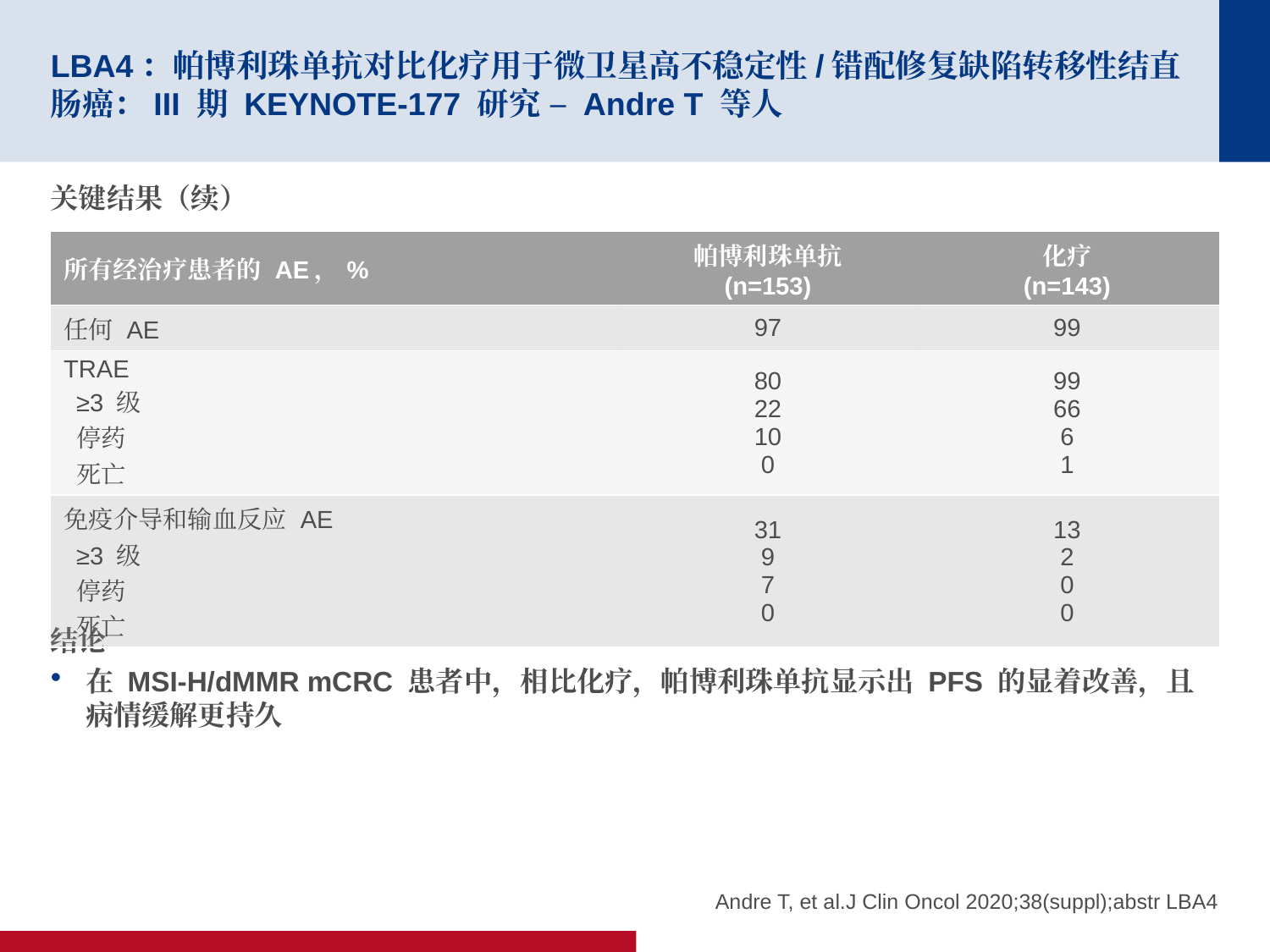

# LBA4：帕博利珠单抗对比化疗用于微卫星高不稳定性/错配修复缺陷转移性结直肠癌：III 期 KEYNOTE-177 研究 – Andre T 等人
关键结果（续）
结论
在 MSI-H/dMMR mCRC 患者中，相比化疗，帕博利珠单抗显示出 PFS 的显着改善，且病情缓解更持久
| 所有经治疗患者的 AE，% | 帕博利珠单抗 (n=153) | 化疗 (n=143) |
| --- | --- | --- |
| 任何 AE | 97 | 99 |
| TRAE ≥3 级 停药 死亡 | 80 22 10 0 | 99 66 6 1 |
| 免疫介导和输血反应 AE ≥3 级 停药 死亡 | 31 9 7 0 | 13 2 0 0 |
Andre T, et al.J Clin Oncol 2020;38(suppl);abstr LBA4